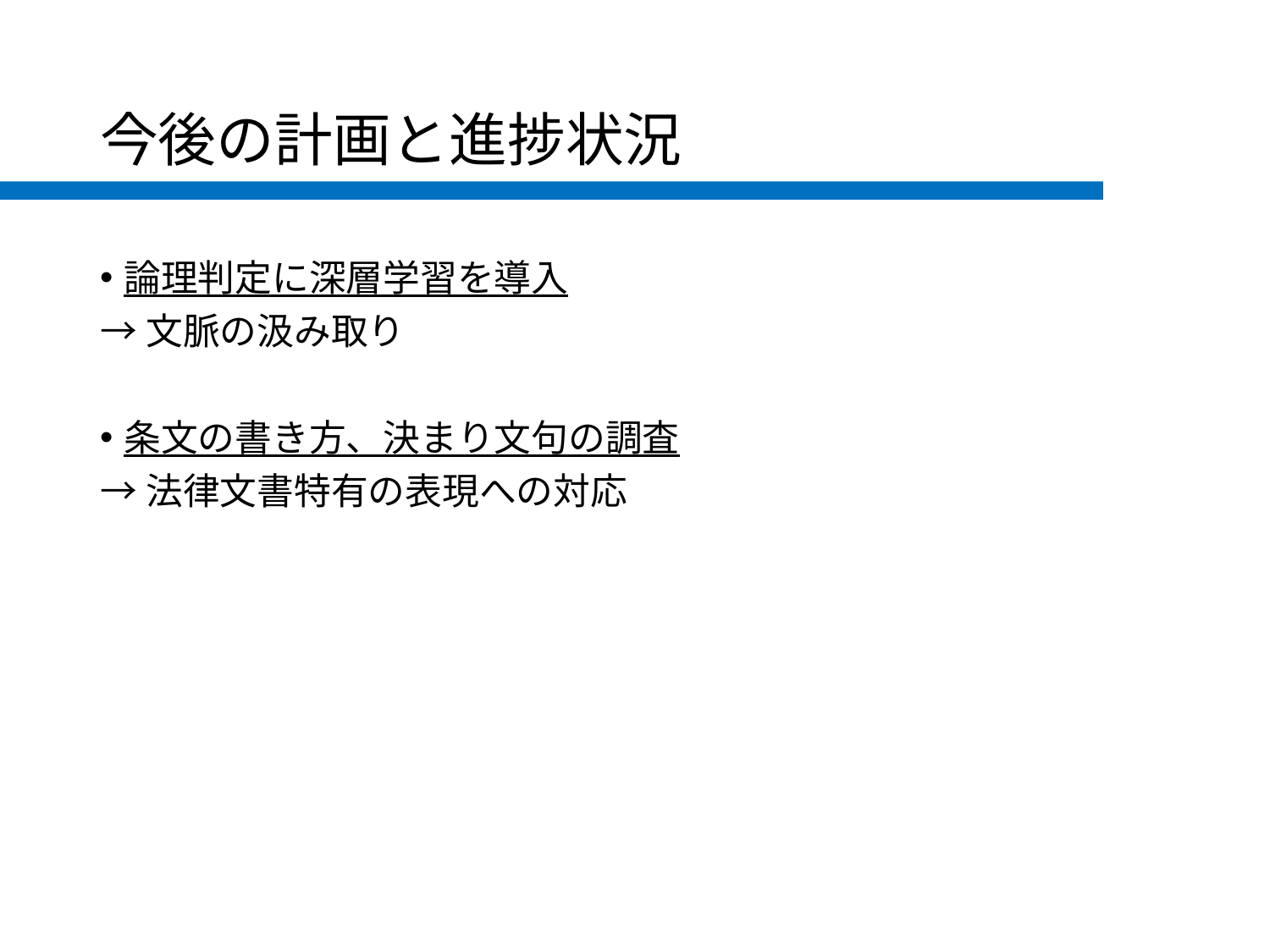

# 今後の計画と進捗状況
論理判定に深層学習を導入
→文脈の汲み取り

条文の書き方、決まり文句の調査
→法律文書特有の表現への対応